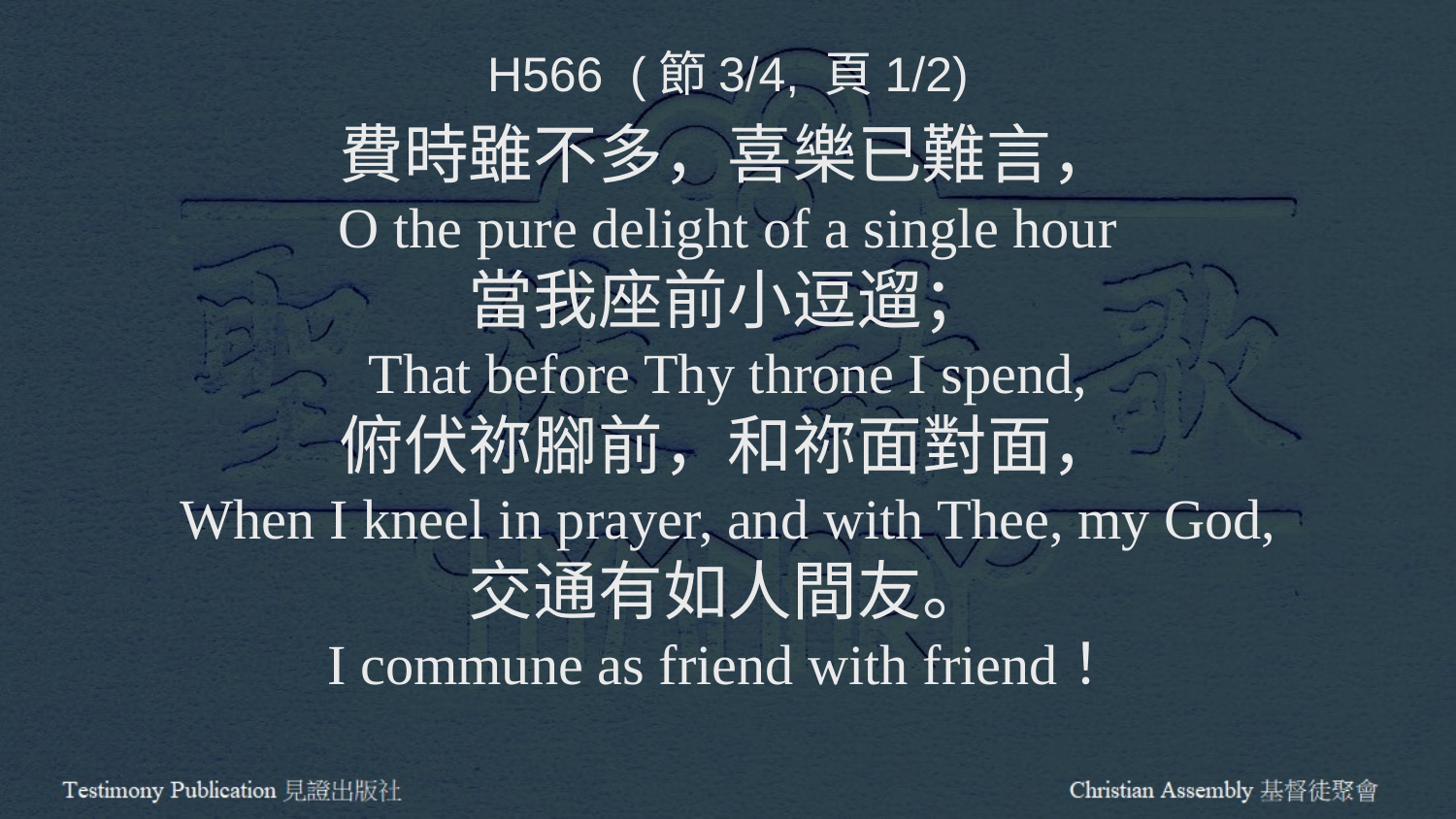

H566  (節3/4, 頁1/2)
費時雖不多，喜樂已難言，
O the pure delight of a single hour
當我座前小逗遛；
That before Thy throne I spend,
俯伏祢腳前，和祢面對面，
When I kneel in prayer, and with Thee, my God,
交通有如人間友。
I commune as friend with friend！